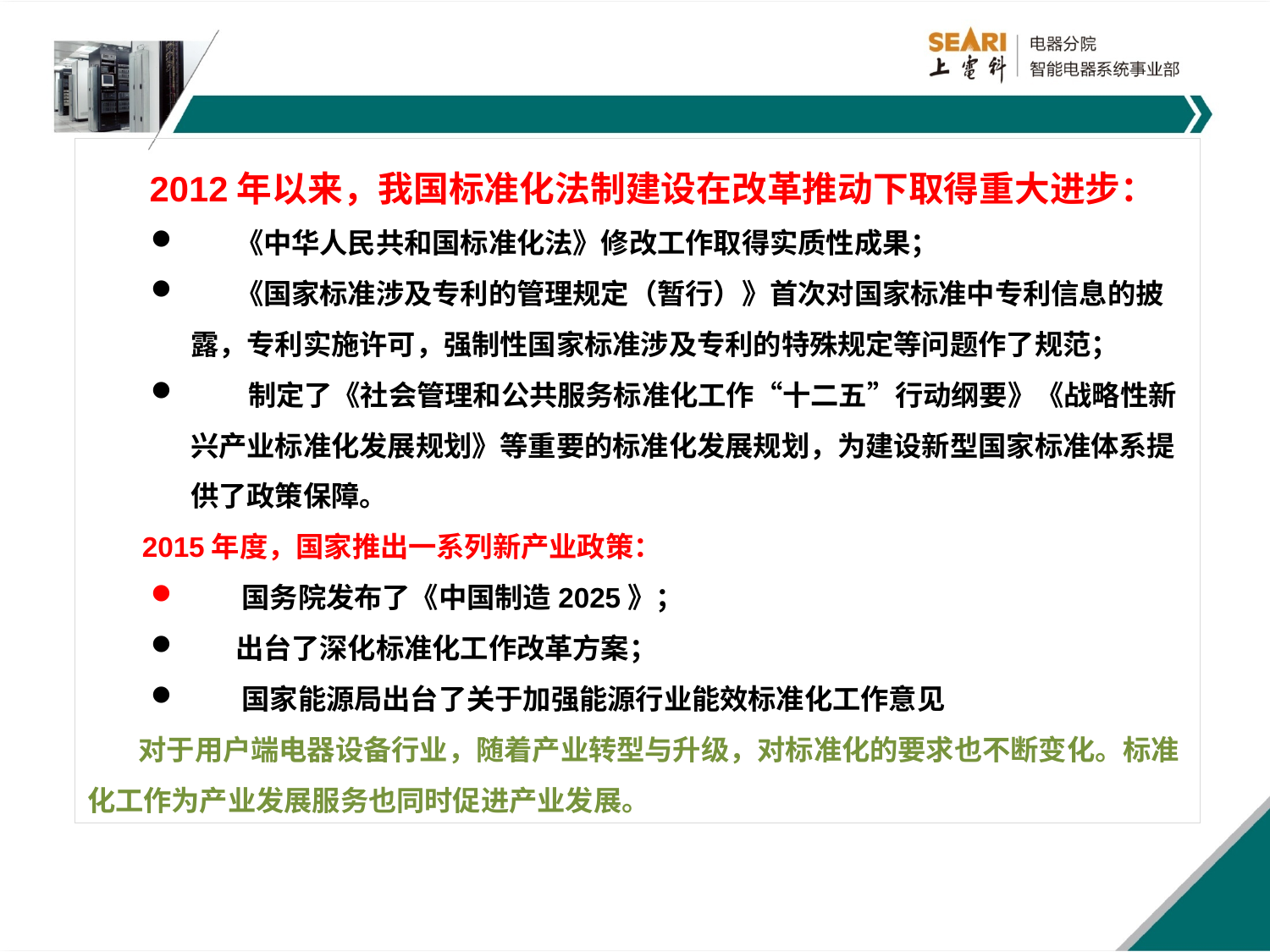

2012年以来，我国标准化法制建设在改革推动下取得重大进步：
      《中华人民共和国标准化法》修改工作取得实质性成果；
      《国家标准涉及专利的管理规定（暂行）》首次对国家标准中专利信息的披露，专利实施许可，强制性国家标准涉及专利的特殊规定等问题作了规范；
        制定了《社会管理和公共服务标准化工作“十二五”行动纲要》《战略性新兴产业标准化发展规划》等重要的标准化发展规划，为建设新型国家标准体系提供了政策保障。
       2015年度，国家推出一系列新产业政策：
       国务院发布了《中国制造2025》；
      出台了深化标准化工作改革方案；
       国家能源局出台了关于加强能源行业能效标准化工作意见
       对于用户端电器设备行业，随着产业转型与升级，对标准化的要求也不断变化。标准化工作为产业发展服务也同时促进产业发展。